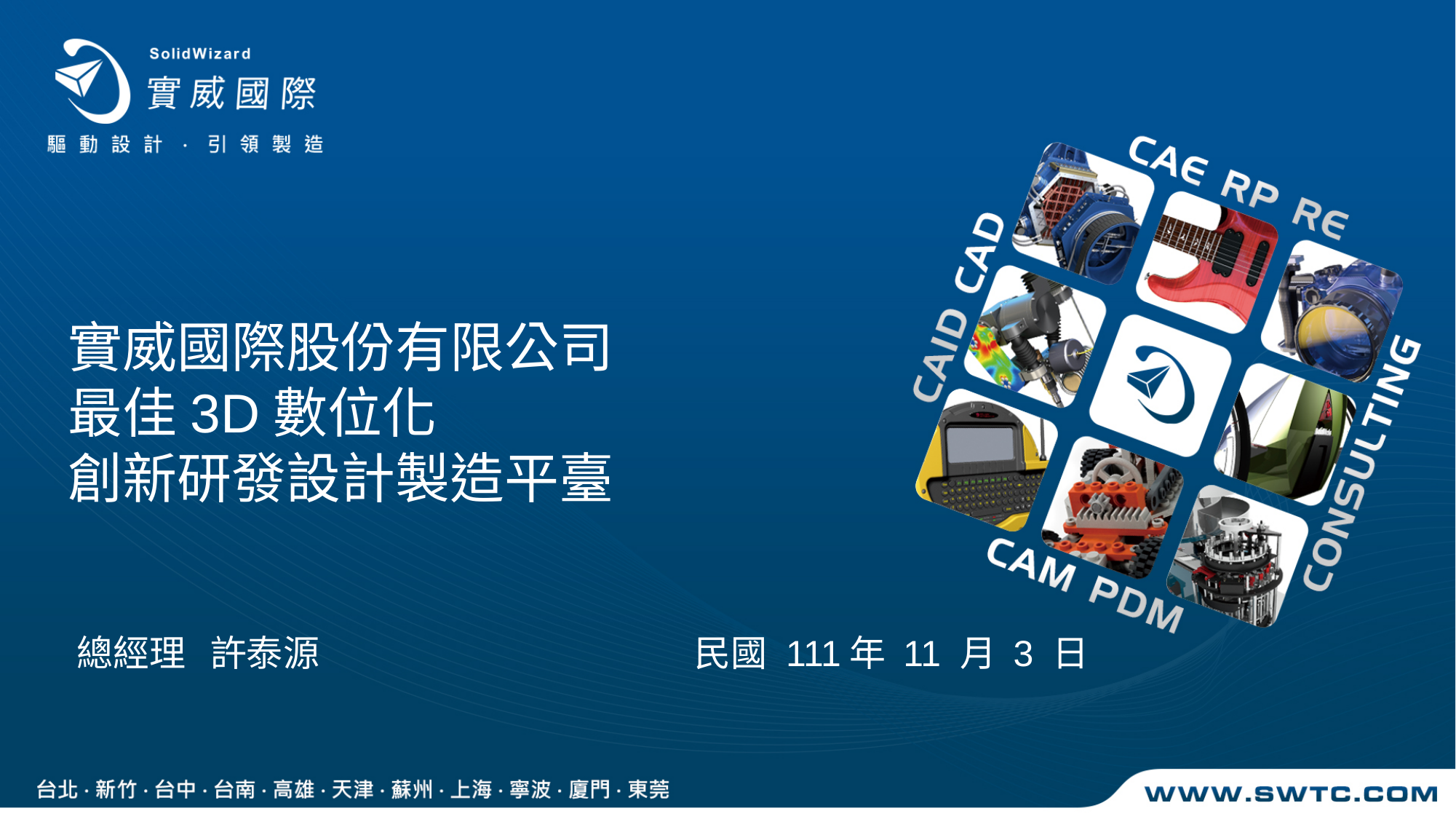

實威國際股份有限公司
最佳3D數位化
創新研發設計製造平臺
總經理   許泰源                                              民國 111年 11 月 3 日